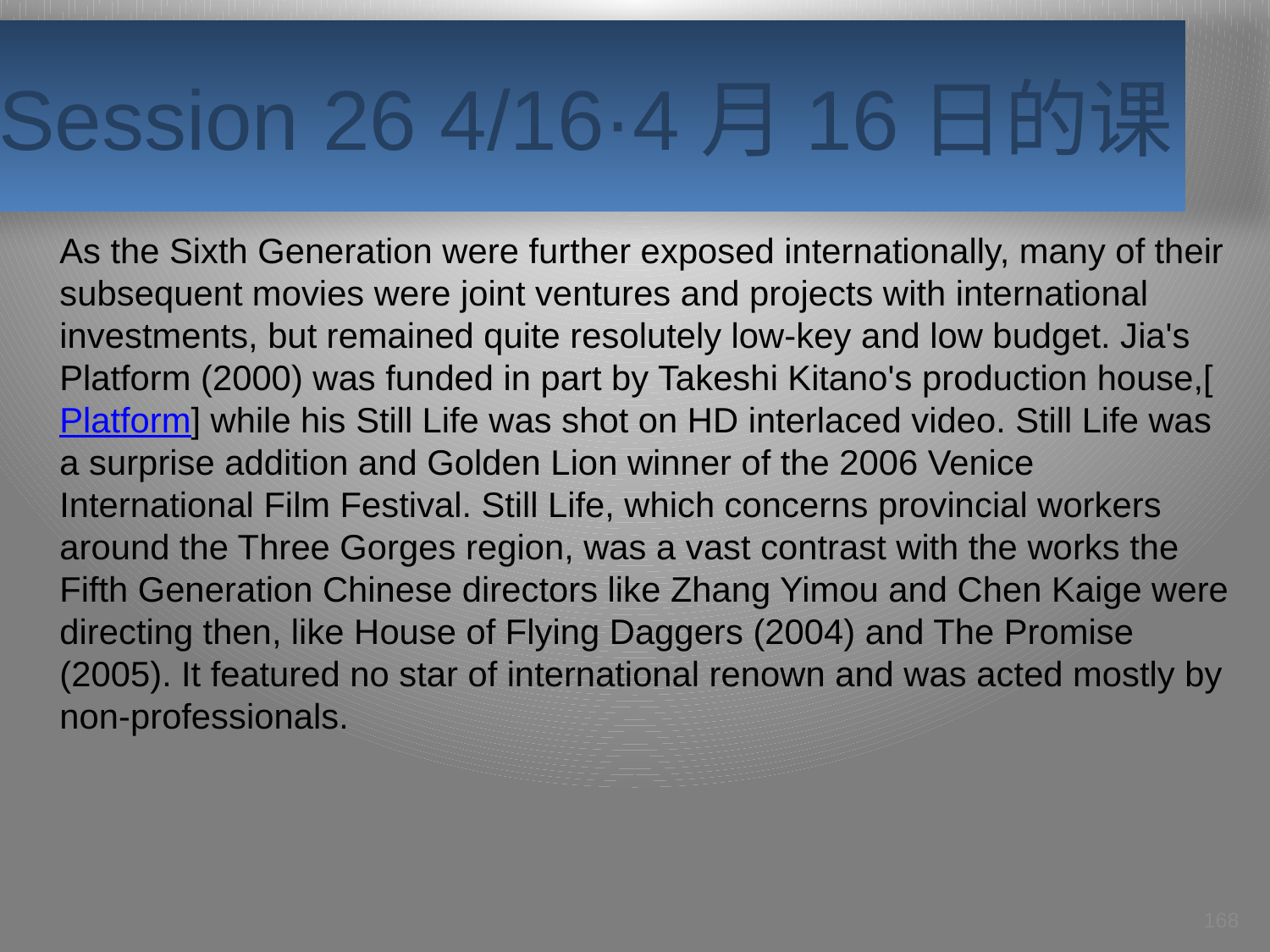

# Session 26 4/16·4月16日的课
As the Sixth Generation were further exposed internationally, many of their subsequent movies were joint ventures and projects with international investments, but remained quite resolutely low-key and low budget. Jia's Platform (2000) was funded in part by Takeshi Kitano's production house,[Platform] while his Still Life was shot on HD interlaced video. Still Life was a surprise addition and Golden Lion winner of the 2006 Venice International Film Festival. Still Life, which concerns provincial workers around the Three Gorges region, was a vast contrast with the works the Fifth Generation Chinese directors like Zhang Yimou and Chen Kaige were directing then, like House of Flying Daggers (2004) and The Promise (2005). It featured no star of international renown and was acted mostly by non-professionals.
168